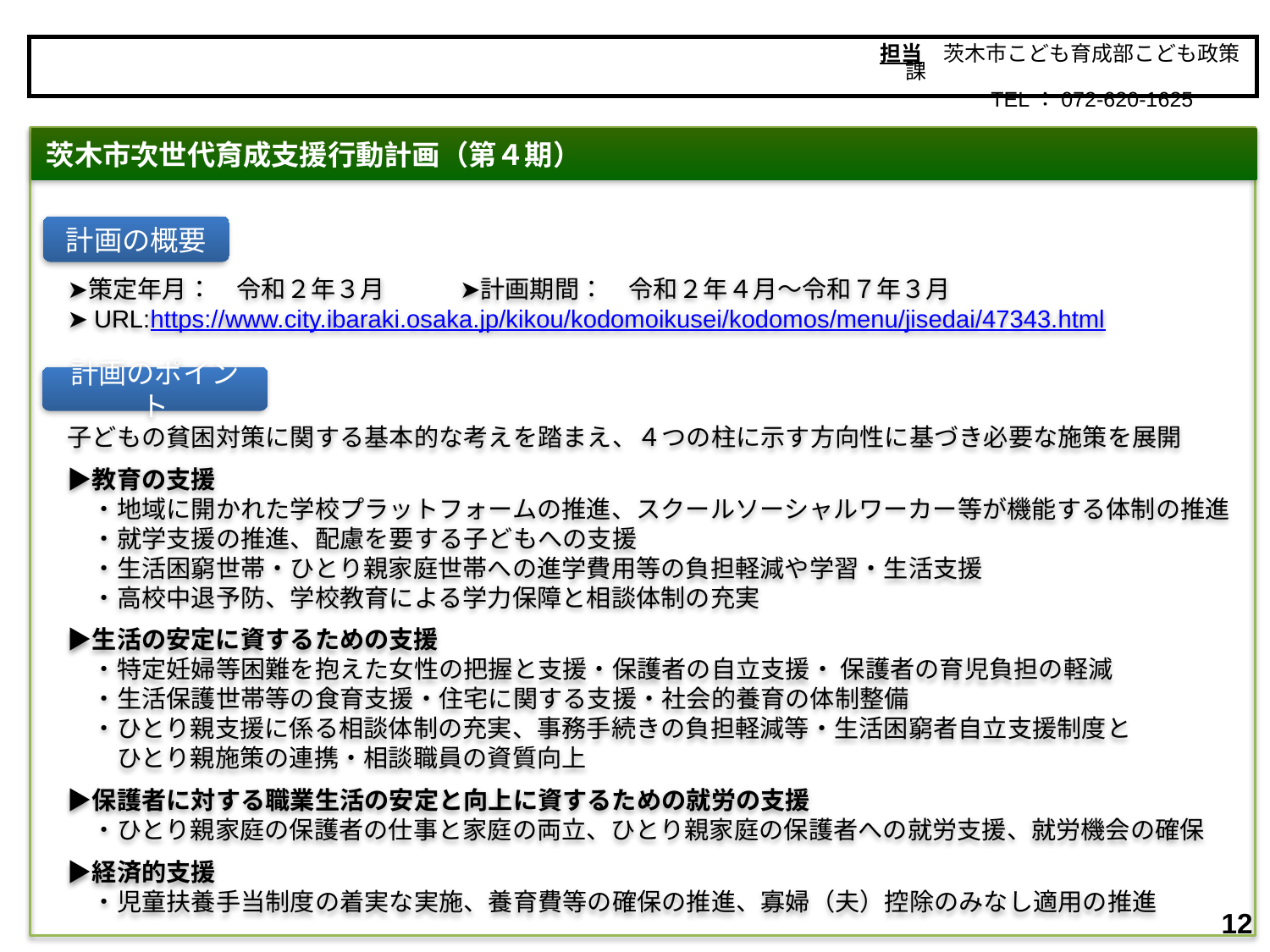

担当　茨木市こども育成部こども政策課
　　　　　TEL：072-620-1625

茨木市

　➤策定年月：　令和２年３月　　　➤計画期間：　令和２年４月～令和７年３月
　➤URL:https://www.city.ibaraki.osaka.jp/kikou/kodomoikusei/kodomos/menu/jisedai/47343.html

　子どもの貧困対策に関する基本的な考えを踏まえ、４つの柱に示す方向性に基づき必要な施策を展開

　▶教育の支援
　　・地域に開かれた学校プラットフォームの推進、スクールソーシャルワーカー等が機能する体制の推進
　　・就学支援の推進、配慮を要する子どもへの支援
　　・生活困窮世帯・ひとり親家庭世帯への進学費用等の負担軽減や学習・生活支援
　　・高校中退予防、学校教育による学力保障と相談体制の充実

　▶生活の安定に資するための支援
　　・特定妊婦等困難を抱えた女性の把握と支援・保護者の自立支援・ 保護者の育児負担の軽減
　　・生活保護世帯等の食育支援・住宅に関する支援・社会的養育の体制整備
　　・ひとり親支援に係る相談体制の充実、事務手続きの負担軽減等・生活困窮者自立支援制度と
　　　ひとり親施策の連携・相談職員の資質向上

　▶保護者に対する職業生活の安定と向上に資するための就労の支援
　　・ひとり親家庭の保護者の仕事と家庭の両立、ひとり親家庭の保護者への就労支援、就労機会の確保

　▶経済的支援
　　・児童扶養手当制度の着実な実施、養育費等の確保の推進、寡婦（夫）控除のみなし適用の推進

茨木市次世代育成支援行動計画（第４期）
計画の概要
計画のポイント
12